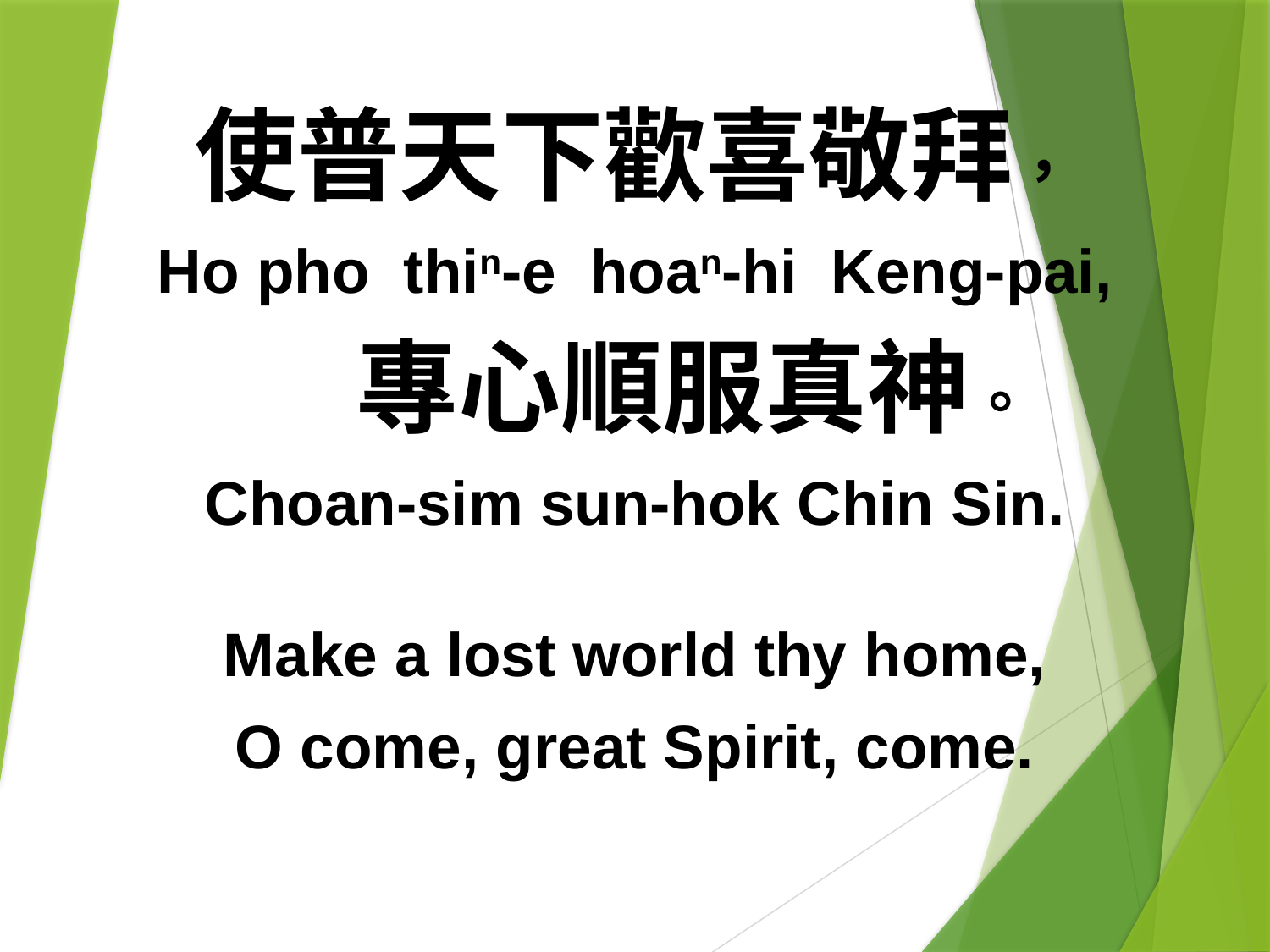

使普天下歡喜敬拜，
Ho pho  thin-e  hoan-hi  Keng-pai,
    專心順服真神。
Choan-sim sun-hok Chin Sin.

Make a lost world thy home,
O come, great Spirit, come.